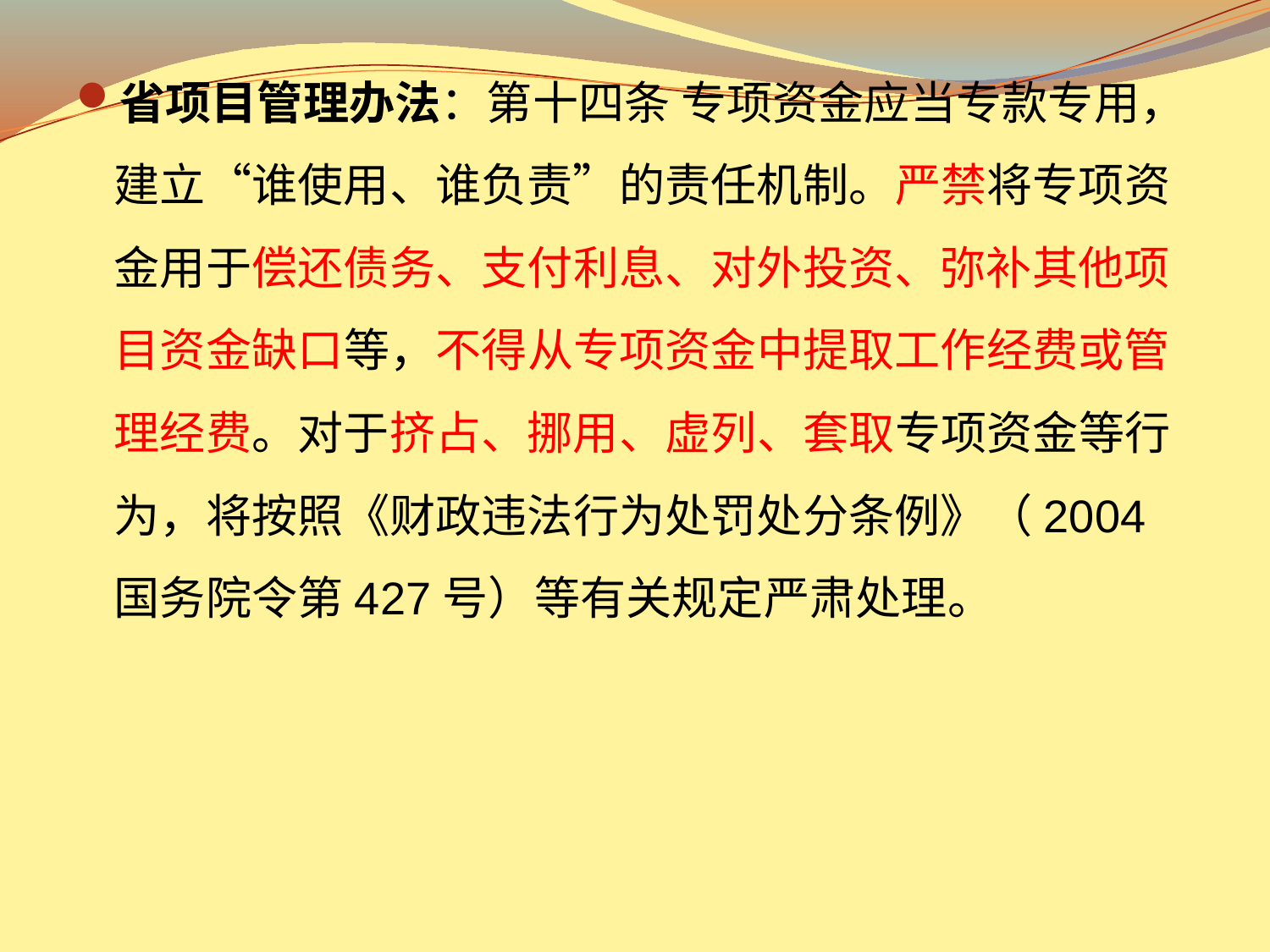

#
省项目管理办法：第十四条 专项资金应当专款专用，建立“谁使用、谁负责”的责任机制。严禁将专项资金用于偿还债务、支付利息、对外投资、弥补其他项目资金缺口等，不得从专项资金中提取工作经费或管理经费。对于挤占、挪用、虚列、套取专项资金等行为，将按照《财政违法行为处罚处分条例》（2004国务院令第427号）等有关规定严肃处理。